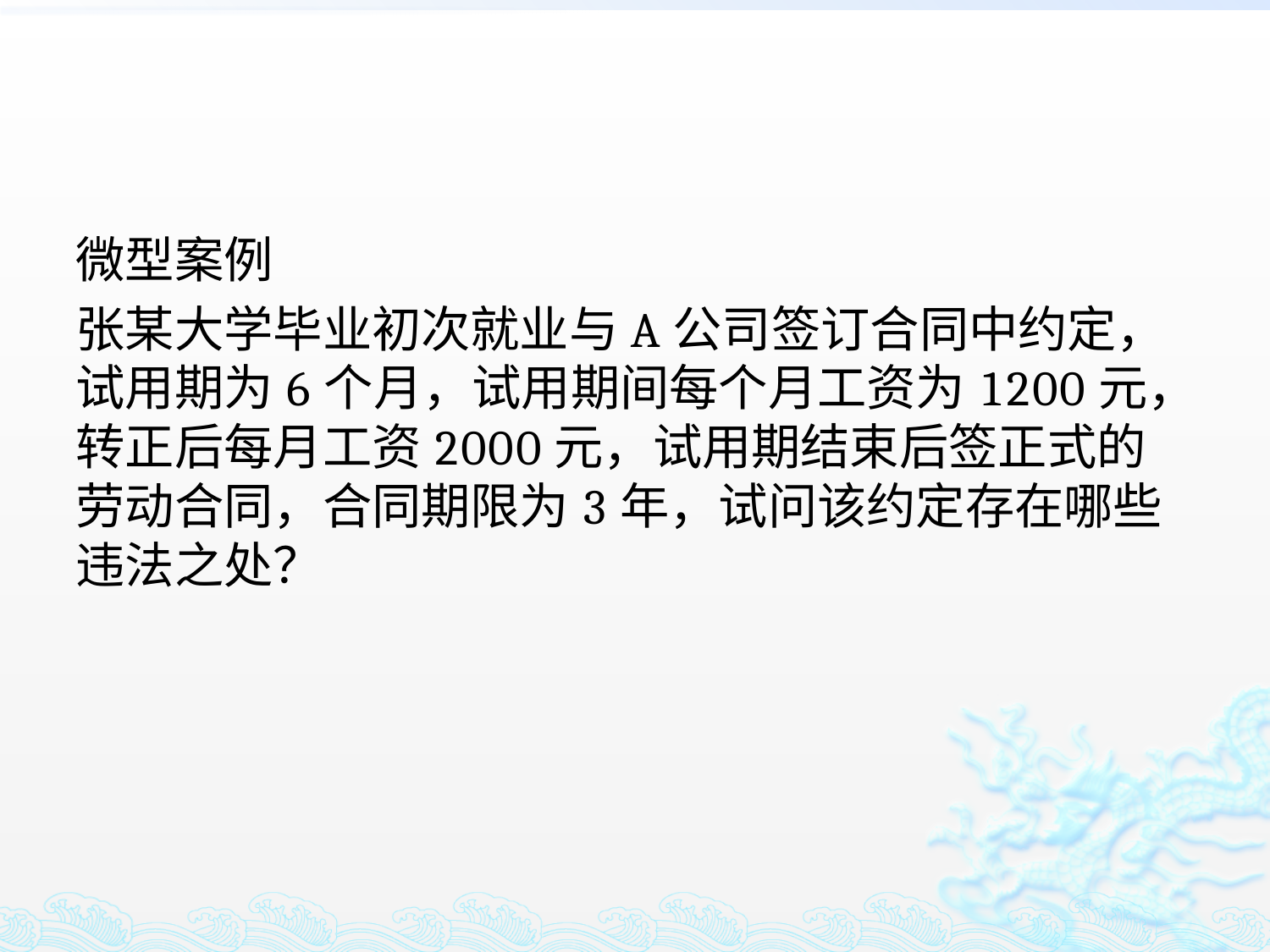

#
微型案例
张某大学毕业初次就业与A公司签订合同中约定，试用期为6个月，试用期间每个月工资为1200元，转正后每月工资2000元，试用期结束后签正式的劳动合同，合同期限为3年，试问该约定存在哪些违法之处？